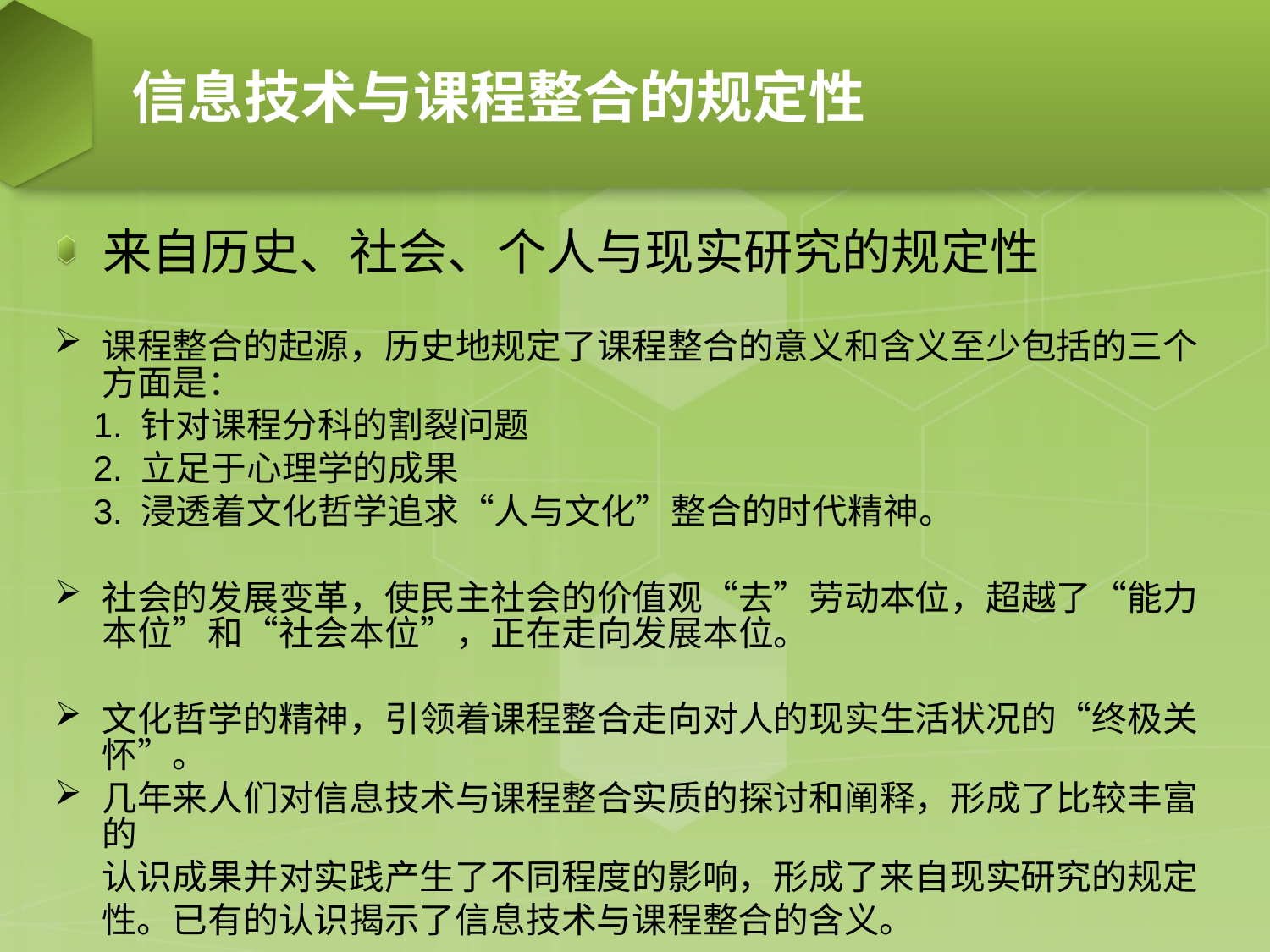

# 信息技术与课程整合的规定性
来自历史、社会、个人与现实研究的规定性

课程整合的起源，历史地规定了课程整合的意义和含义至少包括的三个方面是：
    1. 针对课程分科的割裂问题
    2. 立足于心理学的成果
    3. 浸透着文化哲学追求“人与文化”整合的时代精神。

社会的发展变革，使民主社会的价值观“去”劳动本位，超越了“能力本位”和“社会本位”，正在走向发展本位。

文化哲学的精神，引领着课程整合走向对人的现实生活状况的“终极关怀”。
几年来人们对信息技术与课程整合实质的探讨和阐释，形成了比较丰富的
     认识成果并对实践产生了不同程度的影响，形成了来自现实研究的规定
     性。已有的认识揭示了信息技术与课程整合的含义。